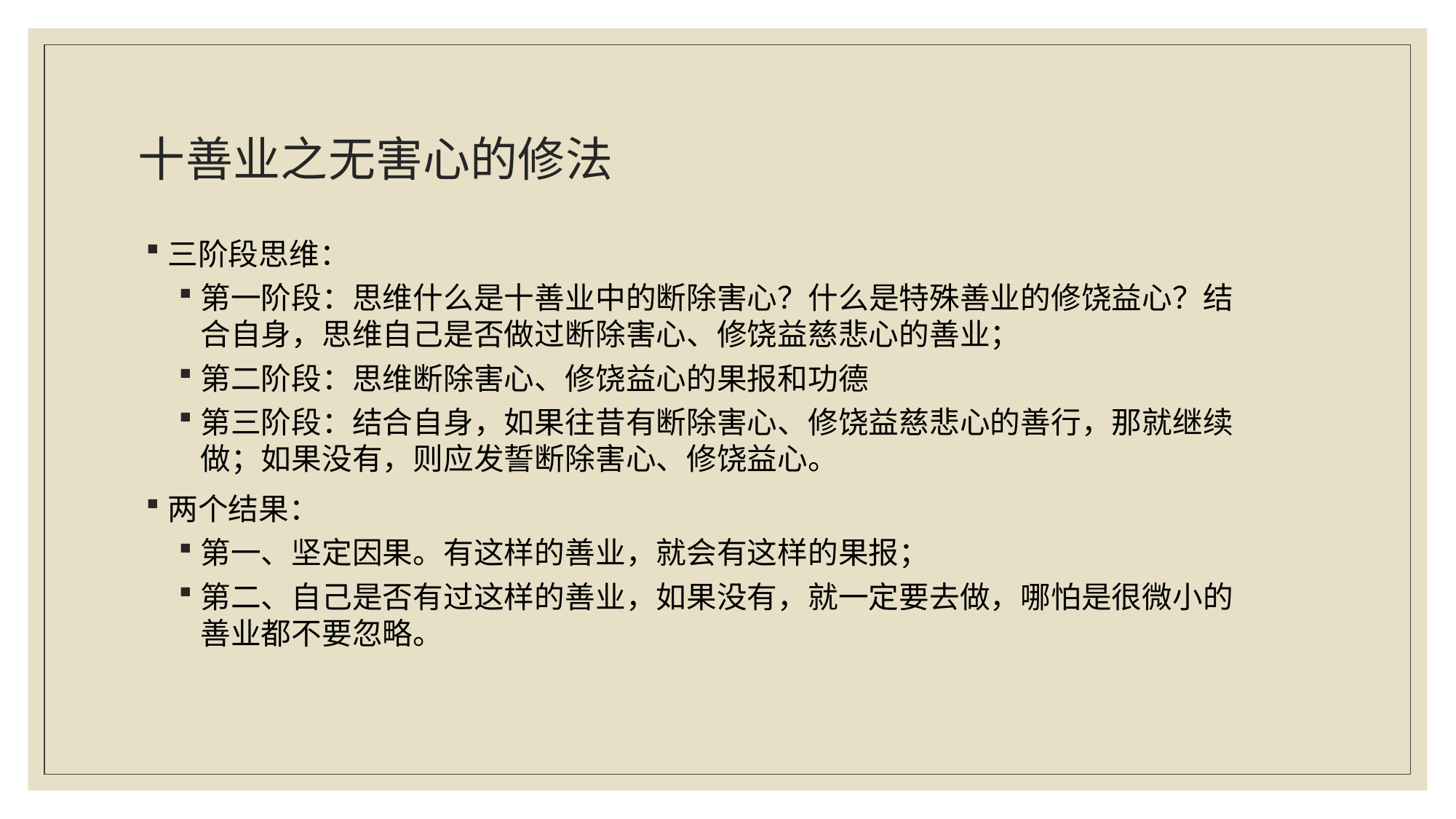

# 十善业之无害心的修法
三阶段思维：
第一阶段：思维什么是十善业中的断除害心？什么是特殊善业的修饶益心？结合自身，思维自己是否做过断除害心、修饶益慈悲心的善业；
第二阶段：思维断除害心、修饶益心的果报和功德
第三阶段：结合自身，如果往昔有断除害心、修饶益慈悲心的善行，那就继续做；如果没有，则应发誓断除害心、修饶益心。
两个结果：
第一、坚定因果。有这样的善业，就会有这样的果报；
第二、自己是否有过这样的善业，如果没有，就一定要去做，哪怕是很微小的善业都不要忽略。